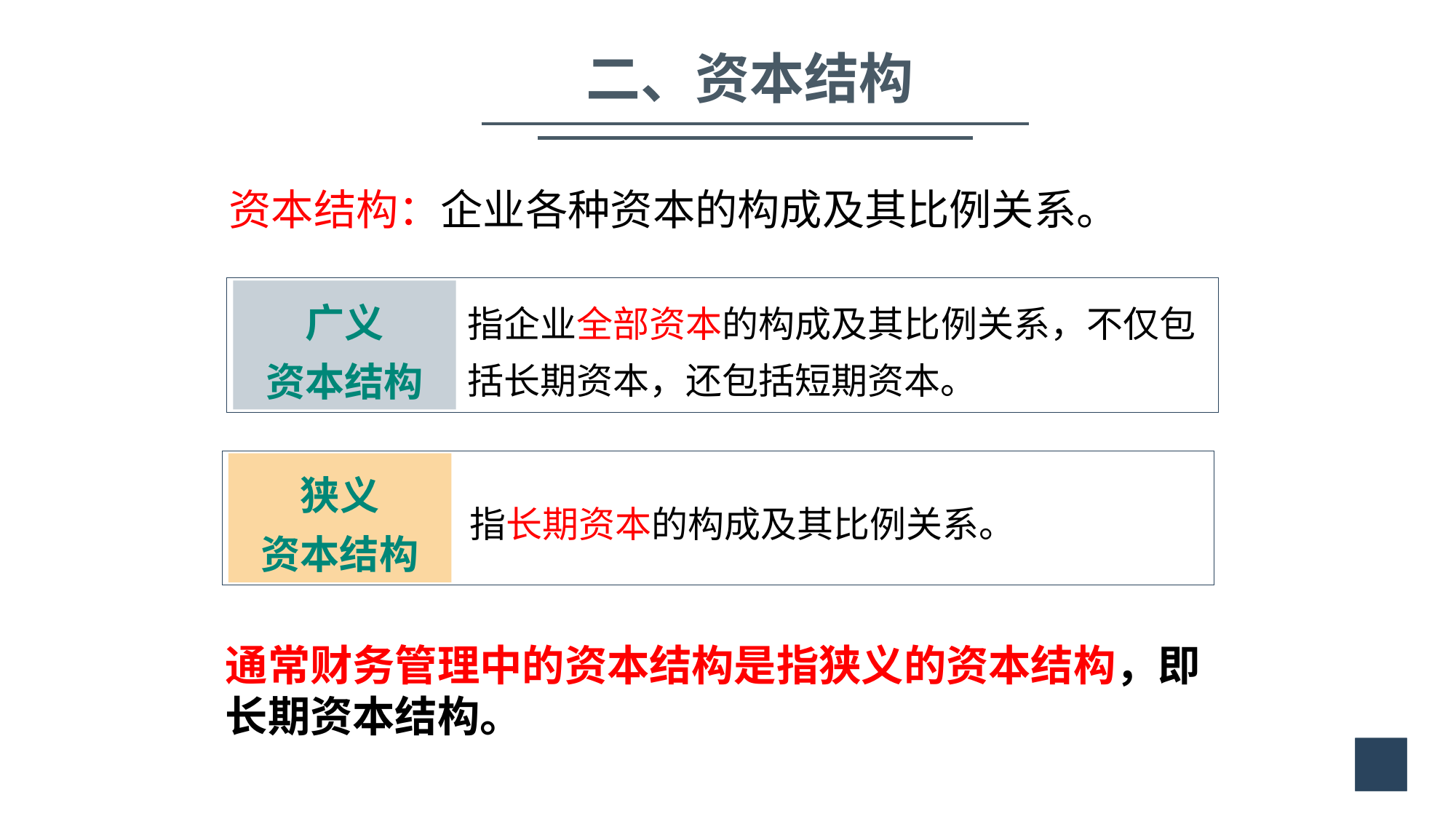

二、资本结构
资本结构：企业各种资本的构成及其比例关系。

广义
资本结构
指企业全部资本的构成及其比例关系，不仅包括长期资本，还包括短期资本。

狭义
资本结构
指长期资本的构成及其比例关系。
通常财务管理中的资本结构是指狭义的资本结构，即长期资本结构。
10